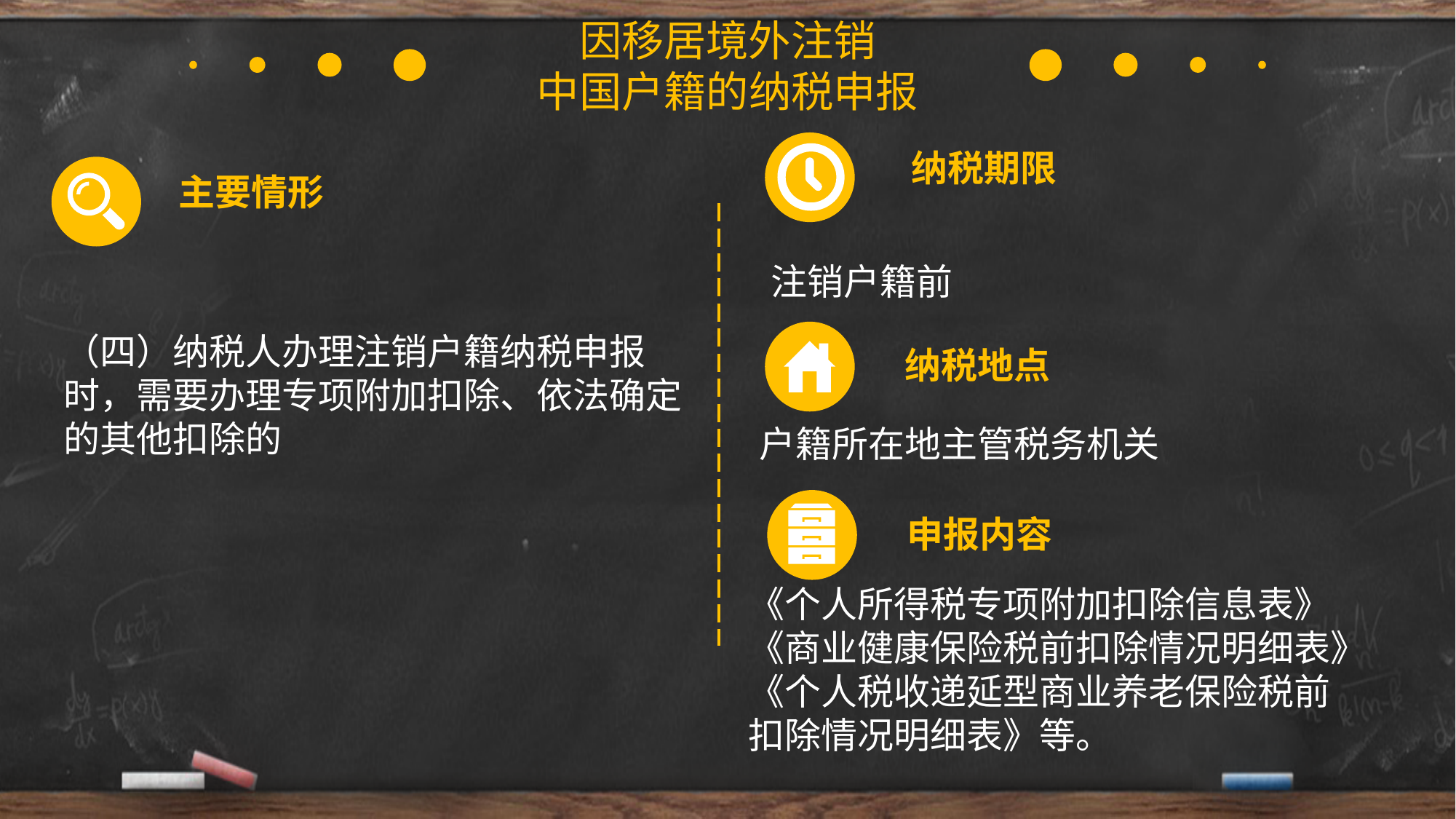

因移居境外注销
中国户籍的纳税申报

纳税期限

主要情形

注销户籍前
（四）纳税人办理注销户籍纳税申报时，需要办理专项附加扣除、依法确定的其他扣除的

纳税地点

户籍所在地主管税务机关

申报内容

《个人所得税专项附加扣除信息表》
《商业健康保险税前扣除情况明细表》
《个人税收递延型商业养老保险税前
扣除情况明细表》等。